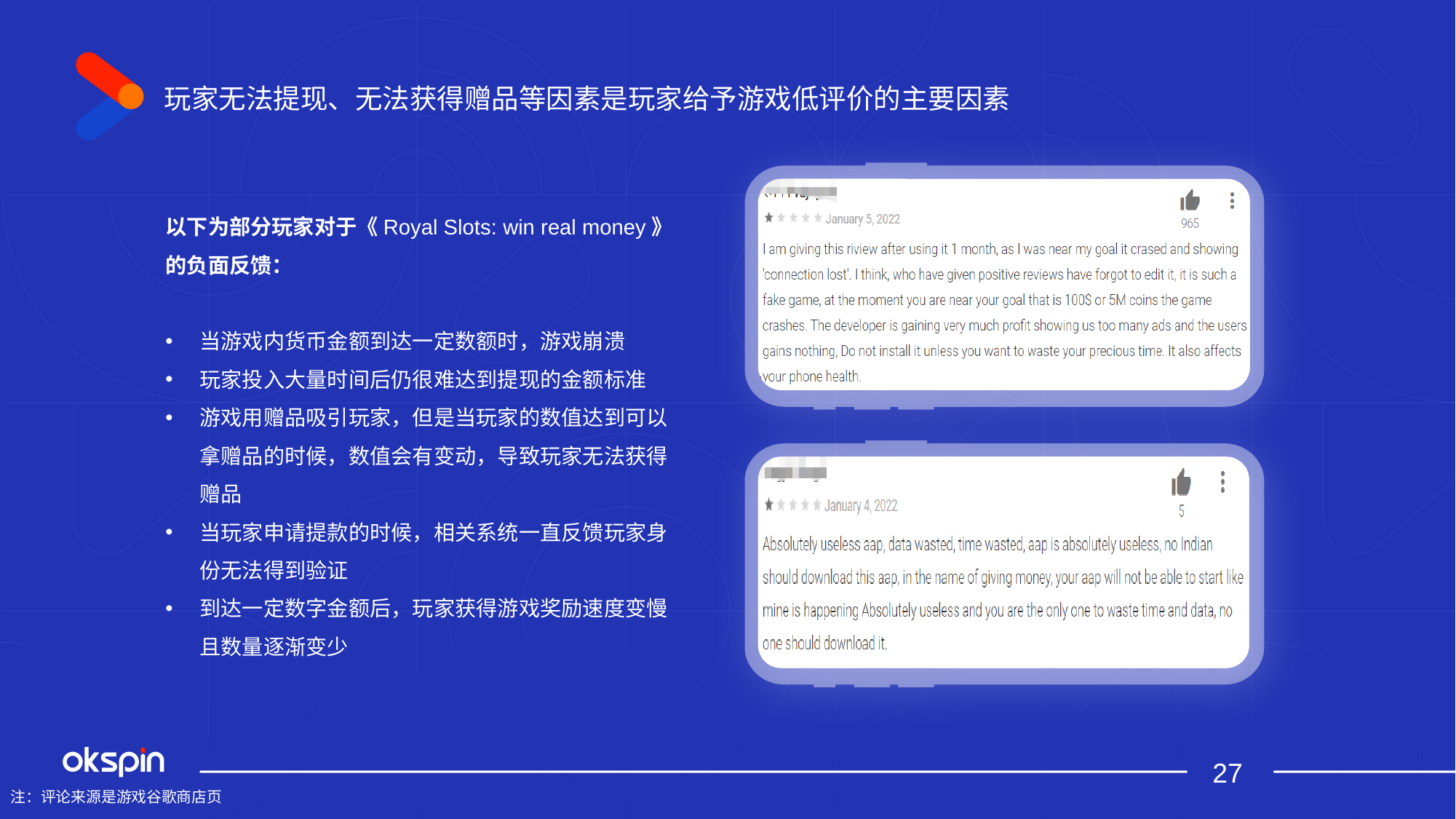

玩家无法提现、无法获得赠品等因素是玩家给予游戏低评价的主要因素

以下为部分玩家对于《Royal Slots: win real money》的负面反馈：

当游戏内货币金额到达一定数额时，游戏崩溃
玩家投入大量时间后仍很难达到提现的金额标准
游戏用赠品吸引玩家，但是当玩家的数值达到可以拿赠品的时候，数值会有变动，导致玩家无法获得赠品
当玩家申请提款的时候，相关系统一直反馈玩家身份无法得到验证
到达一定数字金额后，玩家获得游戏奖励速度变慢且数量逐渐变少

27
注：评论来源是游戏谷歌商店页